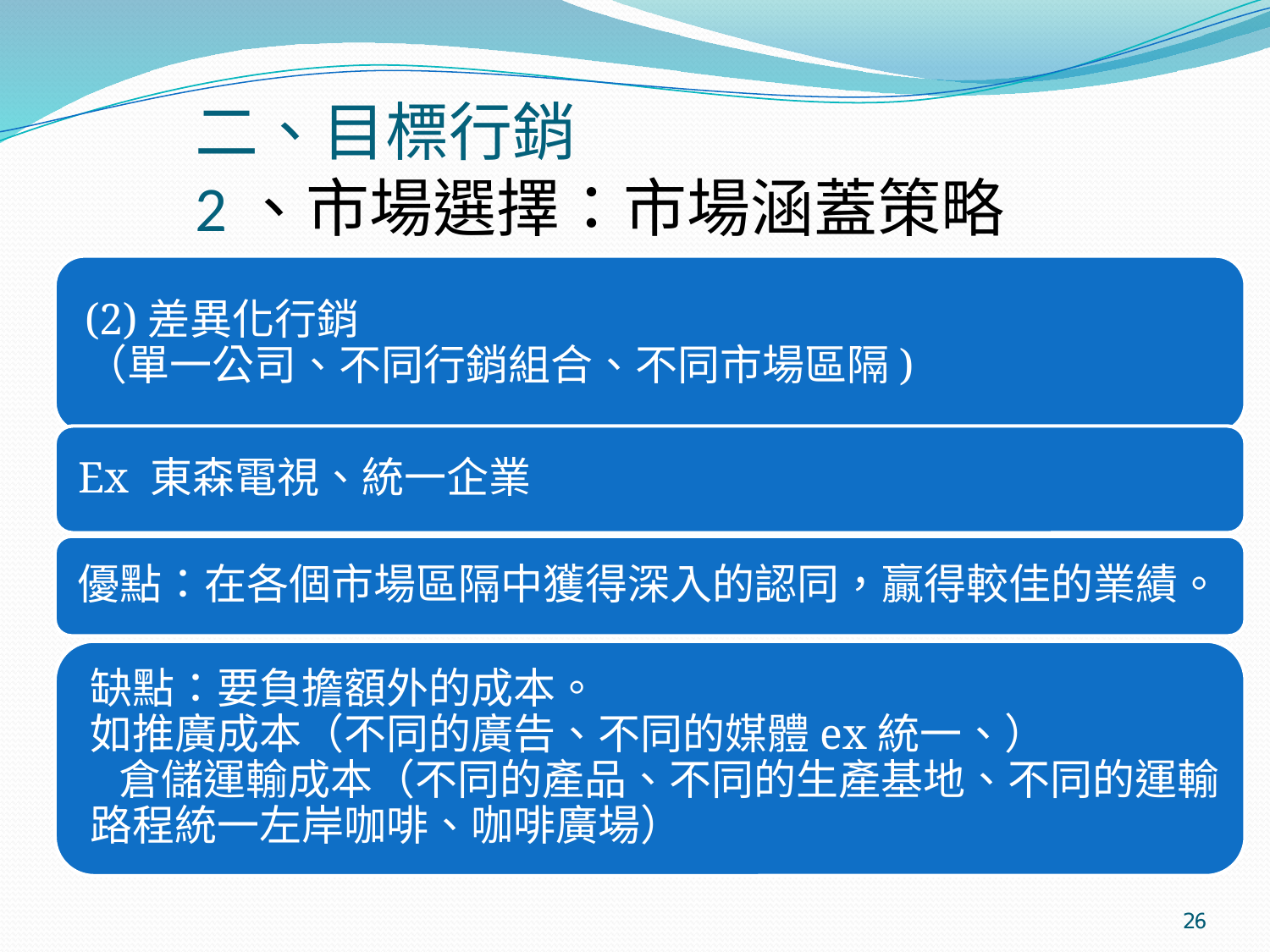

# 二、目標行銷 2、市場選擇：市場涵蓋策略
(2)差異化行銷
（單一公司、不同行銷組合、不同市場區隔)
Ex 東森電視、統一企業
優點：在各個市場區隔中獲得深入的認同，贏得較佳的業績。
缺點：要負擔額外的成本。
如推廣成本（不同的廣告、不同的媒體ex統一、）
   倉儲運輸成本（不同的產品、不同的生產基地、不同的運輸路程統一左岸咖啡、咖啡廣場）
26